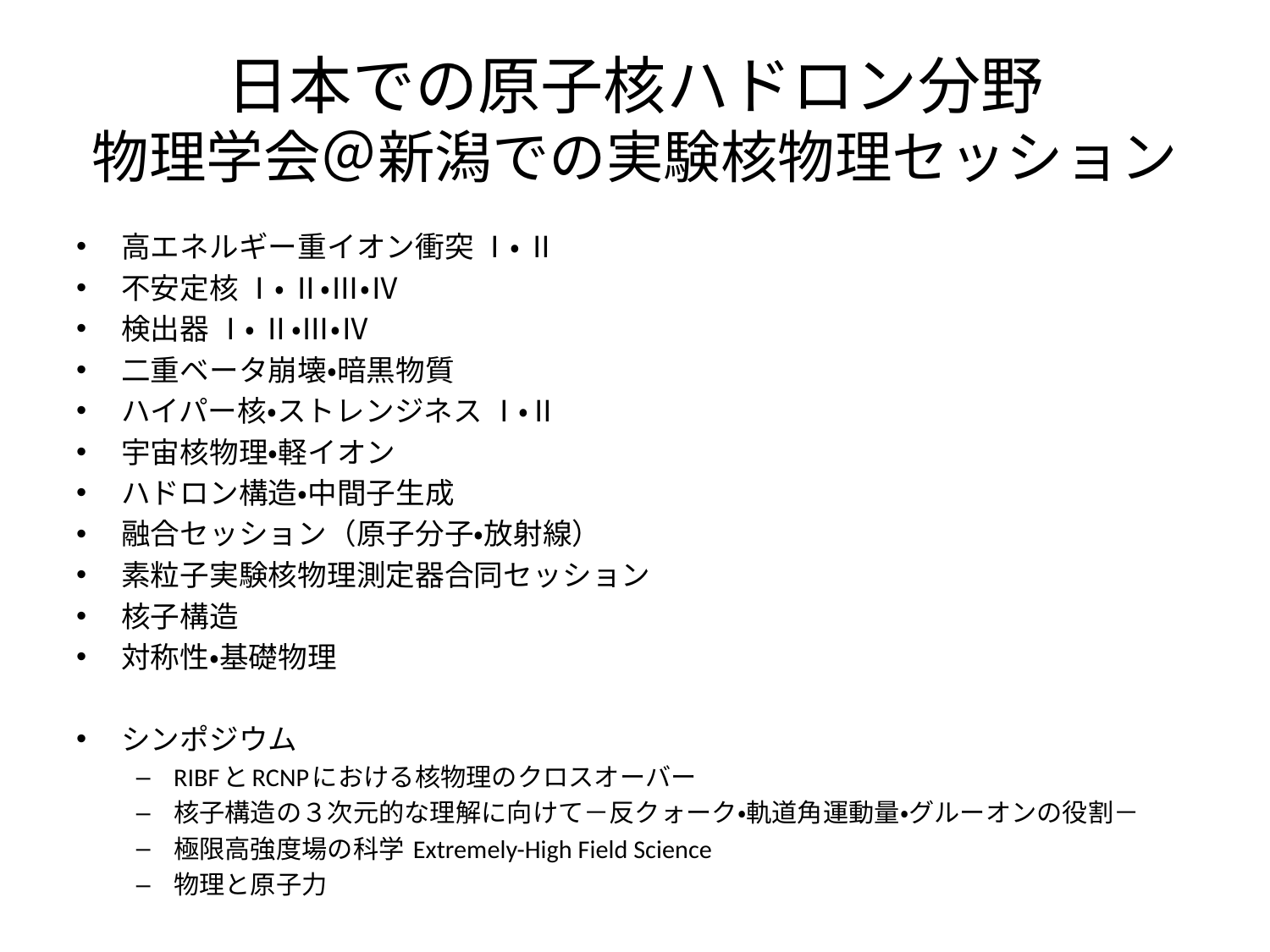

# 日本での原子核ハドロン分野 物理学会＠新潟での実験核物理セッション
高エネルギー重イオン衝突 Ⅰ・ Ⅱ
不安定核 Ⅰ・ Ⅱ・Ⅲ・Ⅳ
検出器 Ⅰ・ Ⅱ・Ⅲ・Ⅳ
二重ベータ崩壊・暗黒物質
ハイパー核・ストレンジネス Ⅰ・Ⅱ
宇宙核物理・軽イオン
ハドロン構造・中間子生成
融合セッション（原子分子・放射線）
素粒子実験核物理測定器合同セッション
核子構造
対称性・基礎物理

シンポジウム
RIBFとRCNPにおける核物理のクロスオーバー
核子構造の３次元的な理解に向けて－反クォーク・軌道角運動量・グルーオンの役割－
極限高強度場の科学 Extremely-High Field Science
物理と原子力